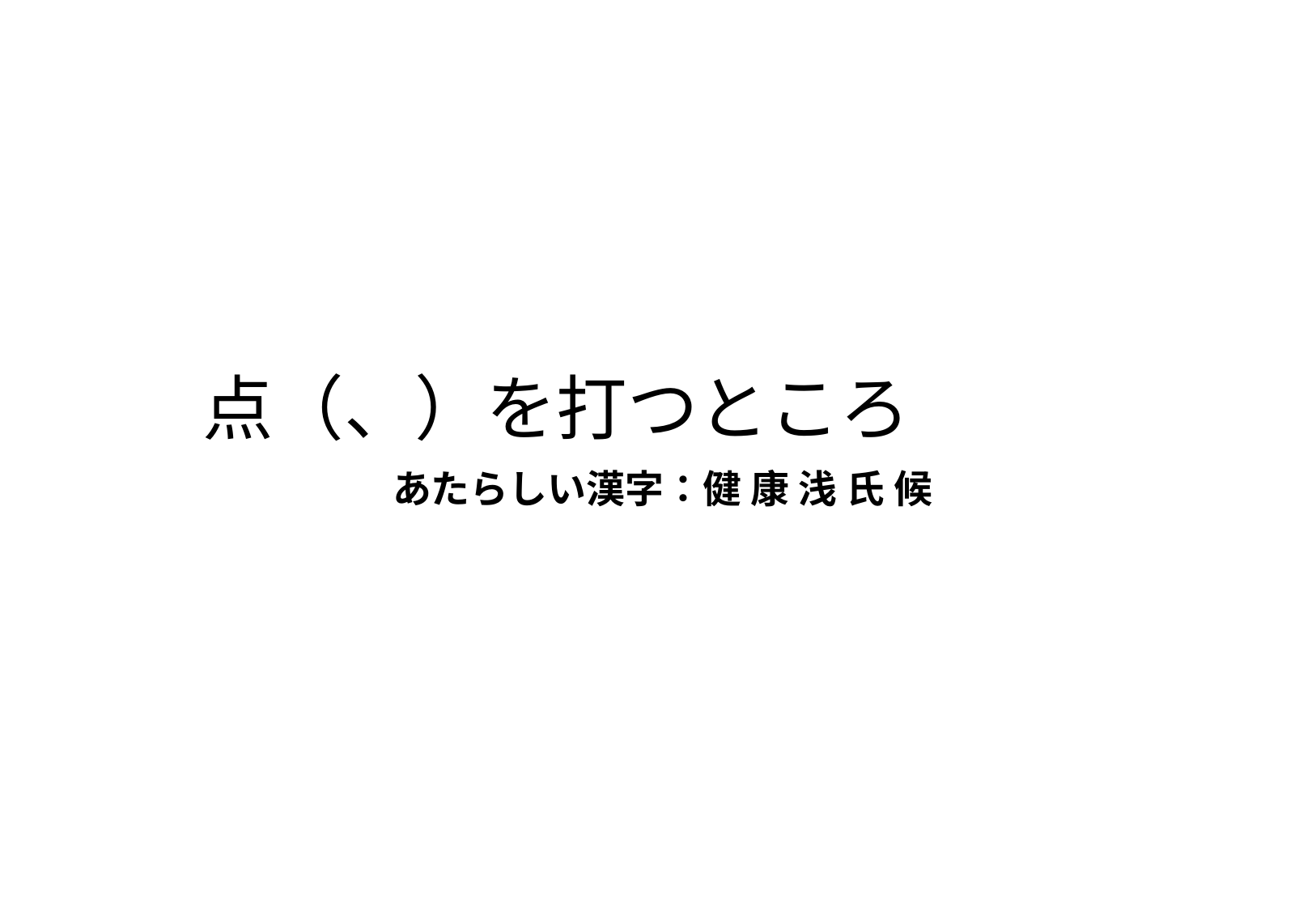

# 点（、）を打つところ
あたらしい漢字：健 康 浅 氏 候